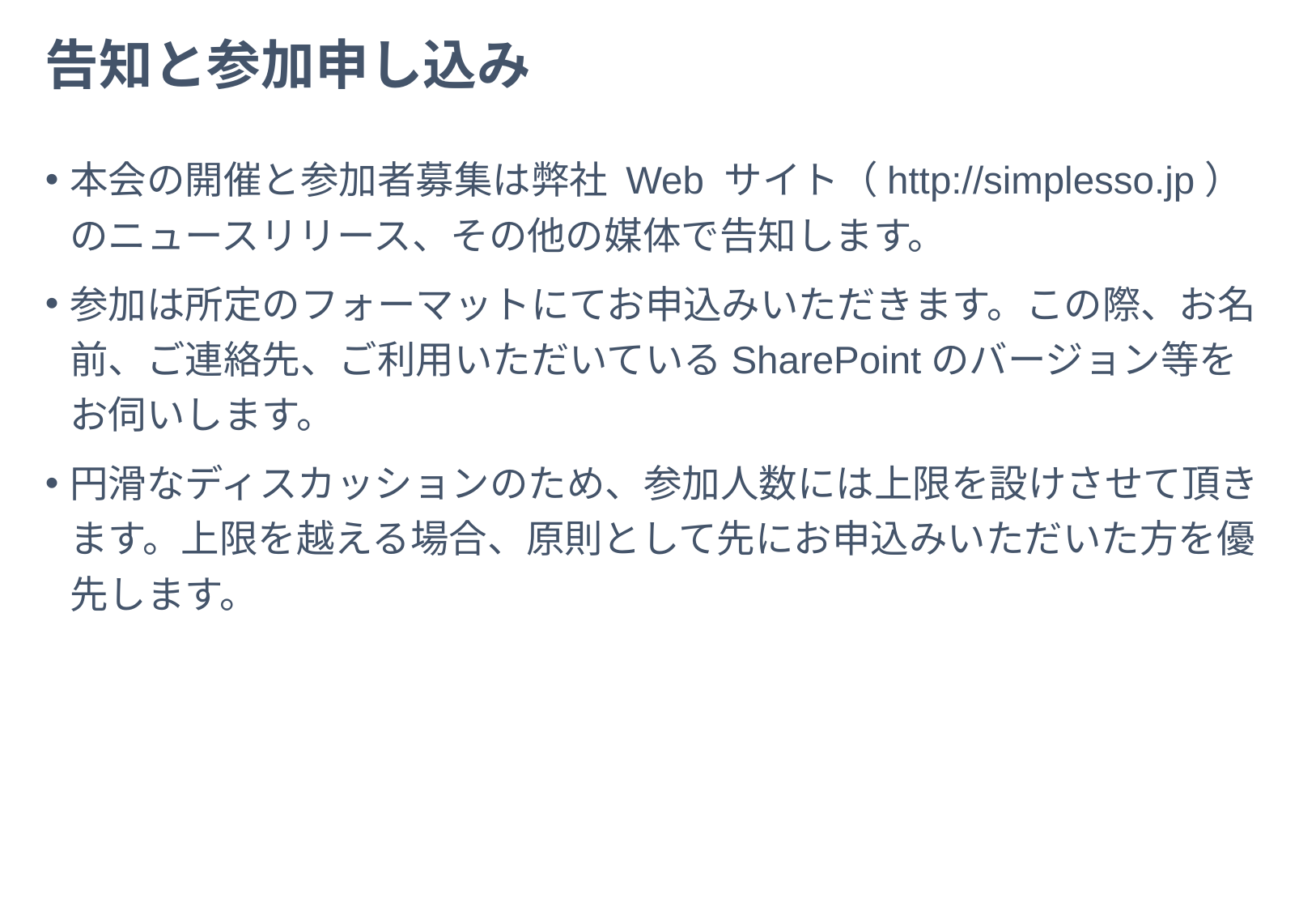

# 告知と参加申し込み
本会の開催と参加者募集は弊社 Web サイト（http://simplesso.jp）のニュースリリース、その他の媒体で告知します。
参加は所定のフォーマットにてお申込みいただきます。この際、お名前、ご連絡先、ご利用いただいているSharePointのバージョン等をお伺いします。
円滑なディスカッションのため、参加人数には上限を設けさせて頂きます。上限を越える場合、原則として先にお申込みいただいた方を優先します。